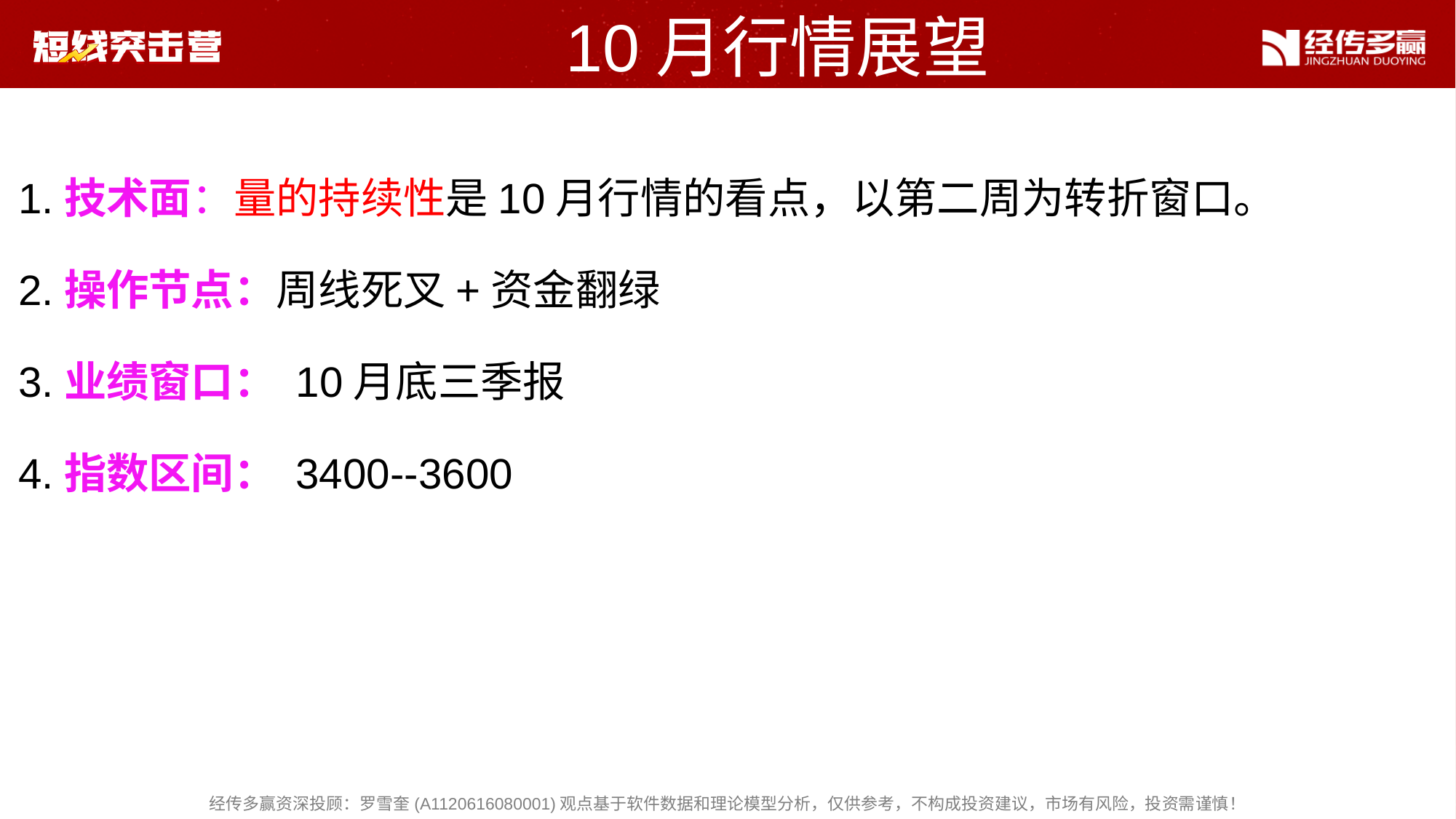

10月行情展望
1.技术面：量的持续性是10月行情的看点，以第二周为转折窗口。
2.操作节点：周线死叉+资金翻绿
3.业绩窗口： 10月底三季报
4.指数区间： 3400--3600